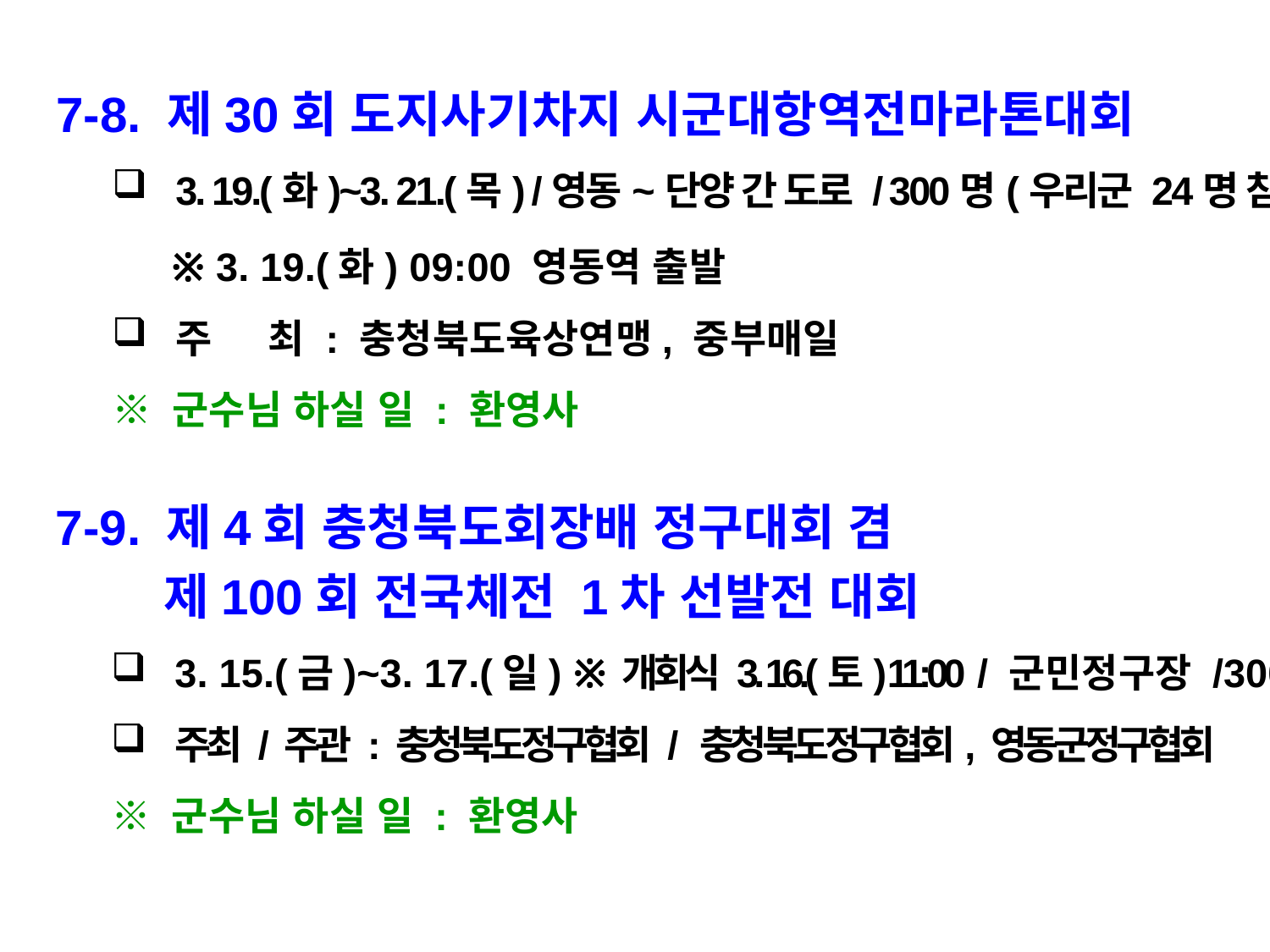

7-8. 제30회 도지사기차지 시군대항역전마라톤대회
3. 19.(화)~3. 21.(목) /영동~단양 간 도로 / 300명(우리군 24명 참가)
     ※ 3. 19.(화) 09:00 영동역 출발
주     최 : 충청북도육상연맹, 중부매일
※ 군수님 하실 일 : 환영사

7-9. 제4회 충청북도회장배 정구대회 겸
       제100회 전국체전 1차 선발전 대회
3. 15.(금)~3. 17.(일) ※ 개회식 3. 16.(토) 11:00  / 군민정구장 /300명
주최 / 주관 : 충청북도정구협회 /  충청북도정구협회, 영동군정구협회
※ 군수님 하실 일 : 환영사